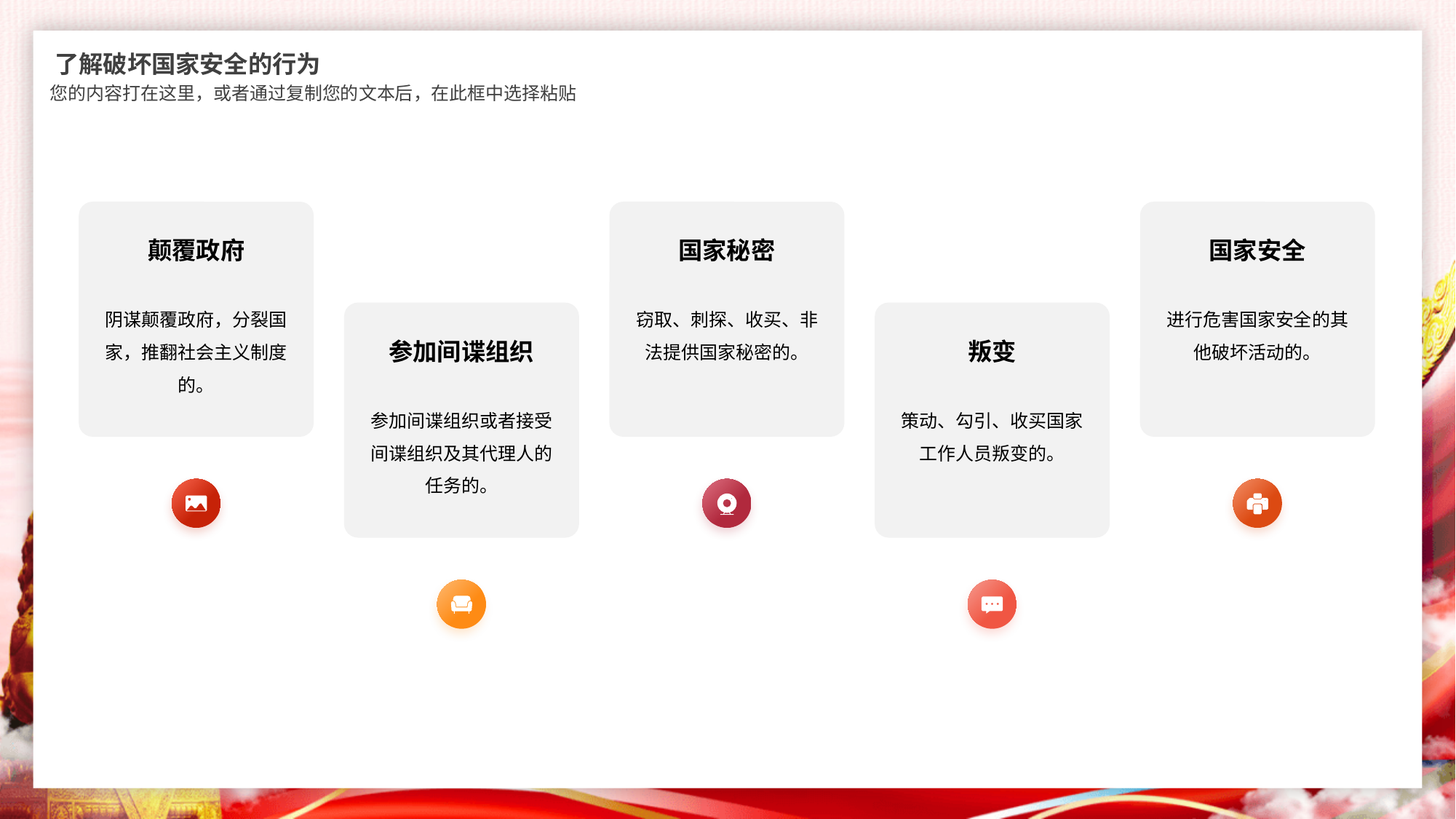

了解破坏国家安全的行为
您的内容打在这里，或者通过复制您的文本后，在此框中选择粘贴

颠覆政府
阴谋颠覆政府，分裂国家，推翻社会主义制度的。

国家秘密
窃取、刺探、收买、非法提供国家秘密的。

国家安全
进行危害国家安全的其他破坏活动的。

参加间谍组织
参加间谍组织或者接受间谍组织及其代理人的任务的。

叛变
策动、勾引、收买国家工作人员叛变的。